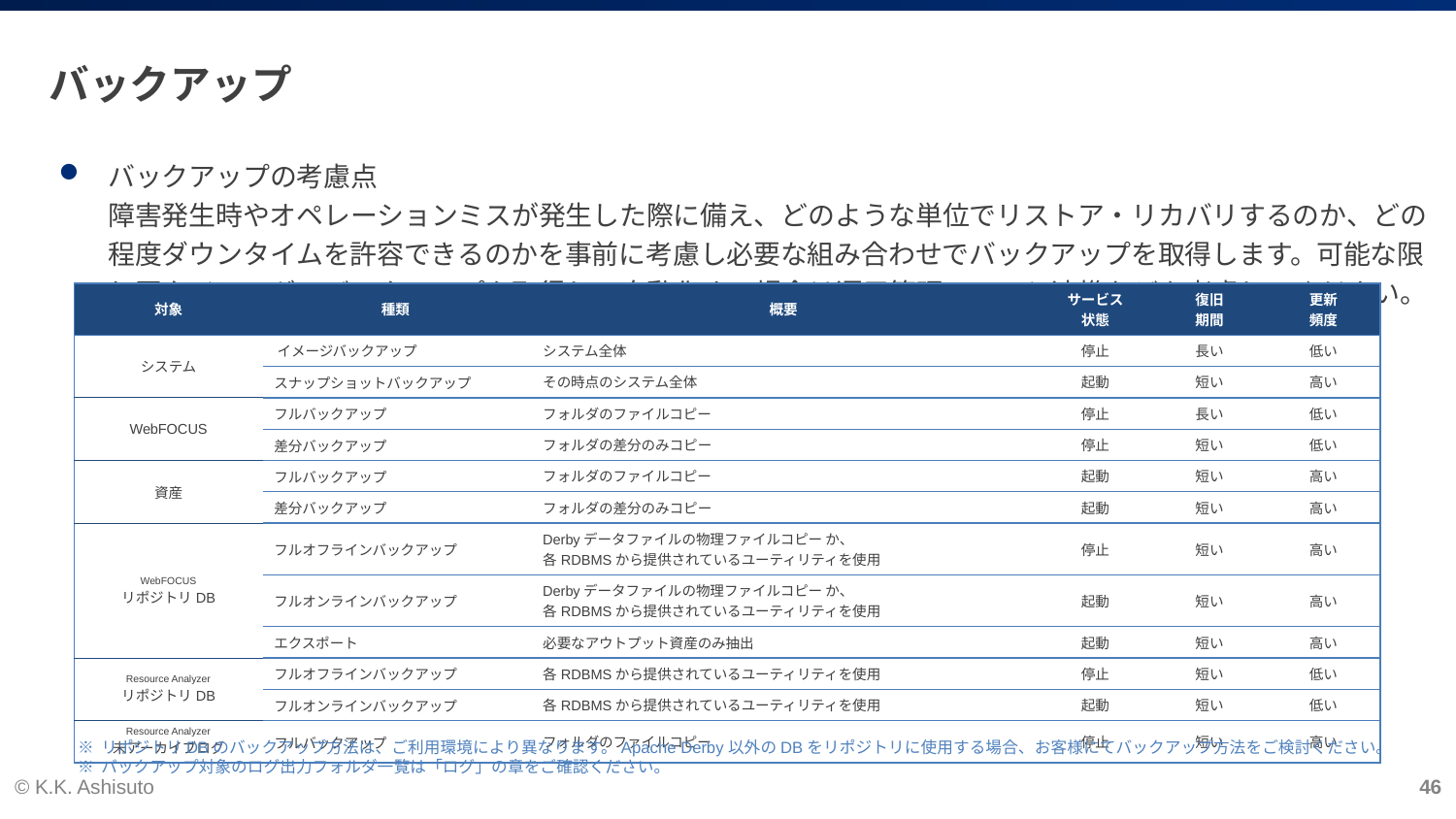

# バックアップ
バックアップの考慮点
障害発生時やオペレーションミスが発生した際に備え、どのような単位でリストア・リカバリするのか、どの程度ダウンタイムを許容できるのかを事前に考慮し必要な組み合わせでバックアップを取得します。可能な限り同タイミングでバックアップを取得し、自動化する場合は運用管理ツールと連携などを考慮してください。
| 対象 | 種類 | 概要 | サービス 状態 | 復旧 期間 | 更新 頻度 |
| --- | --- | --- | --- | --- | --- |
| システム | イメージバックアップ | システム全体 | 停止 | 長い | 低い |
|  | スナップショットバックアップ | その時点のシステム全体 | 起動 | 短い | 高い |
| WebFOCUS | フルバックアップ | フォルダのファイルコピー | 停止 | 長い | 低い |
|  | 差分バックアップ | フォルダの差分のみコピー | 停止 | 短い | 低い |
| 資産 | フルバックアップ | フォルダのファイルコピー | 起動 | 短い | 高い |
|  | 差分バックアップ | フォルダの差分のみコピー | 起動 | 短い | 高い |
| WebFOCUS リポジトリDB | フルオフラインバックアップ | Derbyデータファイルの物理ファイルコピー か、 各RDBMSから提供されているユーティリティを使用 | 停止 | 短い | 高い |
|  | フルオンラインバックアップ | Derbyデータファイルの物理ファイルコピー か、 各RDBMSから提供されているユーティリティを使用 | 起動 | 短い | 高い |
|  | エクスポート | 必要なアウトプット資産のみ抽出 | 起動 | 短い | 高い |
| Resource Analyzer リポジトリDB | フルオフラインバックアップ | 各RDBMSから提供されているユーティリティを使用 | 停止 | 短い | 低い |
|  | フルオンラインバックアップ | 各RDBMSから提供されているユーティリティを使用 | 起動 | 短い | 低い |
| Resource Analyzer 未アーカイブログ | フルバックアップ | フォルダのファイルコピー | 停止 | 短い | 高い |
※ リポジトリDBのバックアップ方法は、ご利用環境により異なります。Apache Derby以外のDBをリポジトリに使用する場合、お客様にてバックアップ方法をご検討ください。
※ バックアップ対象のログ出力フォルダ一覧は「ログ」の章をご確認ください。
© K.K. Ashisuto
46